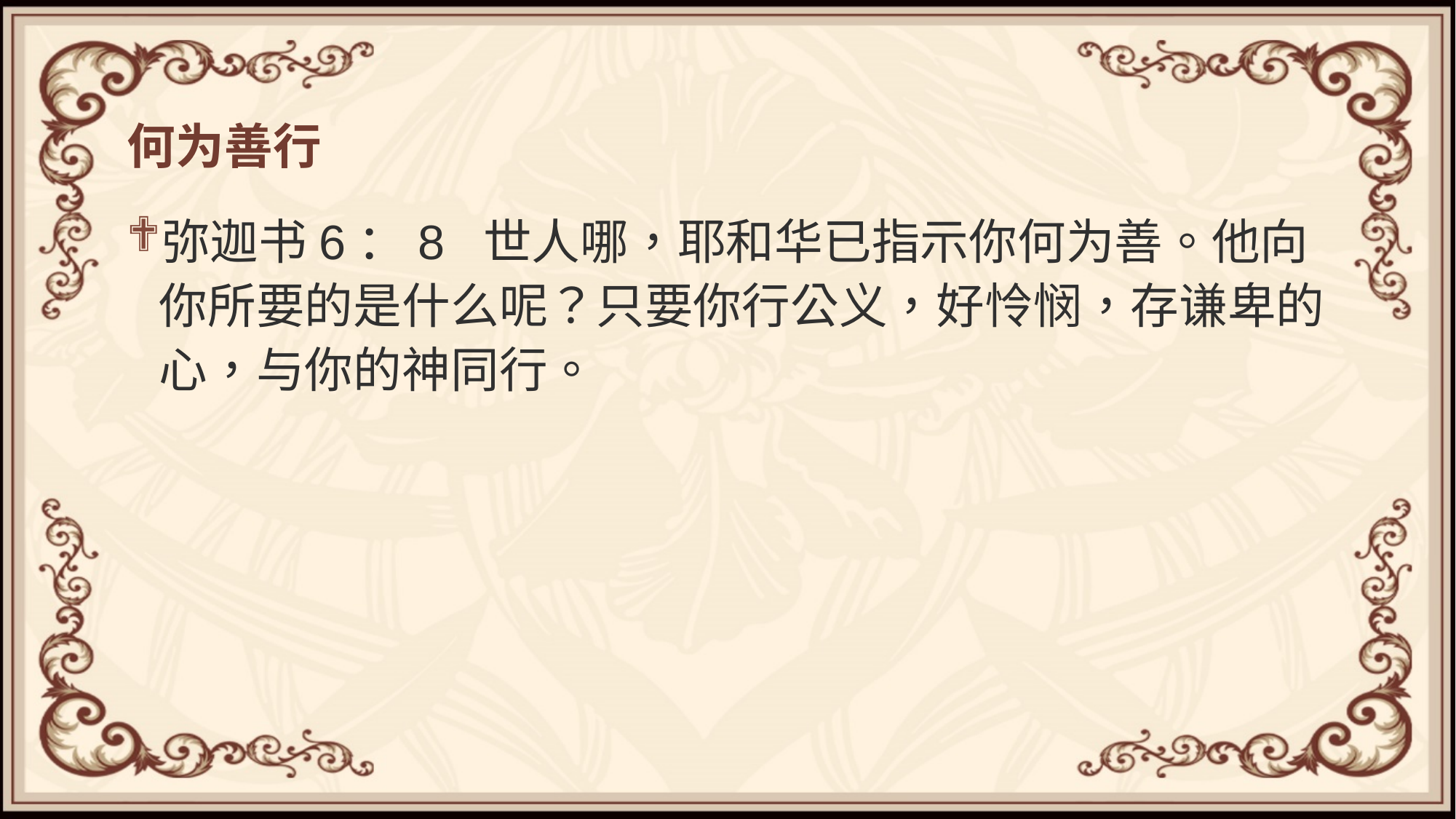

# 何为善行
弥迦书6：8  世人哪，耶和华已指示你何为善。他向你所要的是什么呢？只要你行公义，好怜悯，存谦卑的心，与你的神同行。